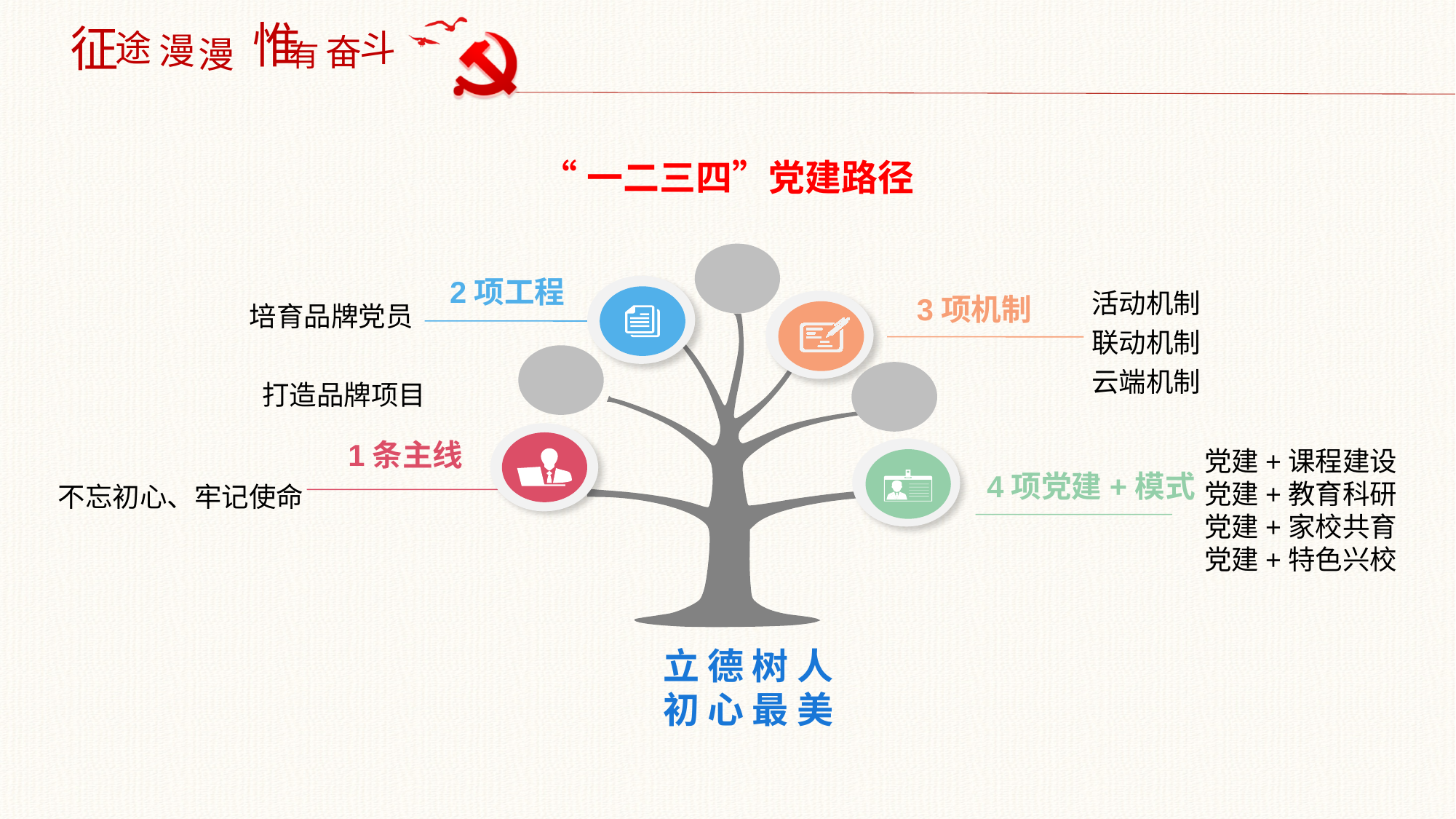

“一二三四”党建路径

立 德 树 人
初 心 最 美
2项工程
培育品牌党员
打造品牌项目

活动机制
联动机制
云端机制

3项机制
1条主线
不忘初心、牢记使命

党建+课程建设
党建+教育科研党建+家校共育
党建+特色兴校
4项党建+模式